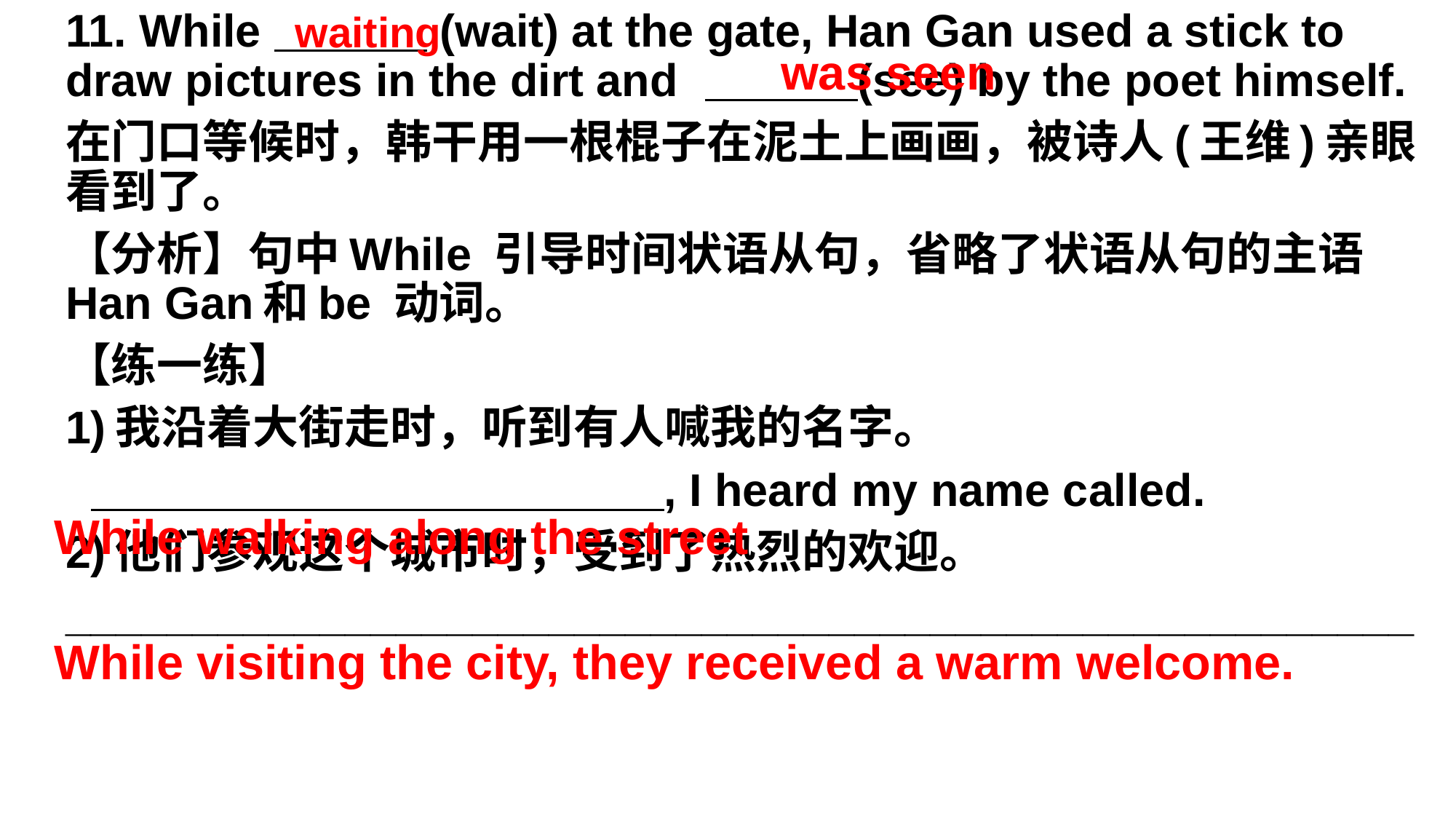

waiting
11. While              (wait) at the gate, Han Gan used a stick to draw pictures in the dirt and              (see) by the poet himself.
在门口等候时，韩干用一根棍子在泥土上画画，被诗人(王维)亲眼看到了。
【分析】句中While 引导时间状语从句，省略了状语从句的主语Han Gan和be 动词。
【练一练】
1)我沿着大街走时，听到有人喊我的名字。
                                               , I heard my name called.
2)他们参观这个城市时，受到了热烈的欢迎。
_____________________________________________________

was seen
While walking along the street
While visiting the city, they received a warm welcome.